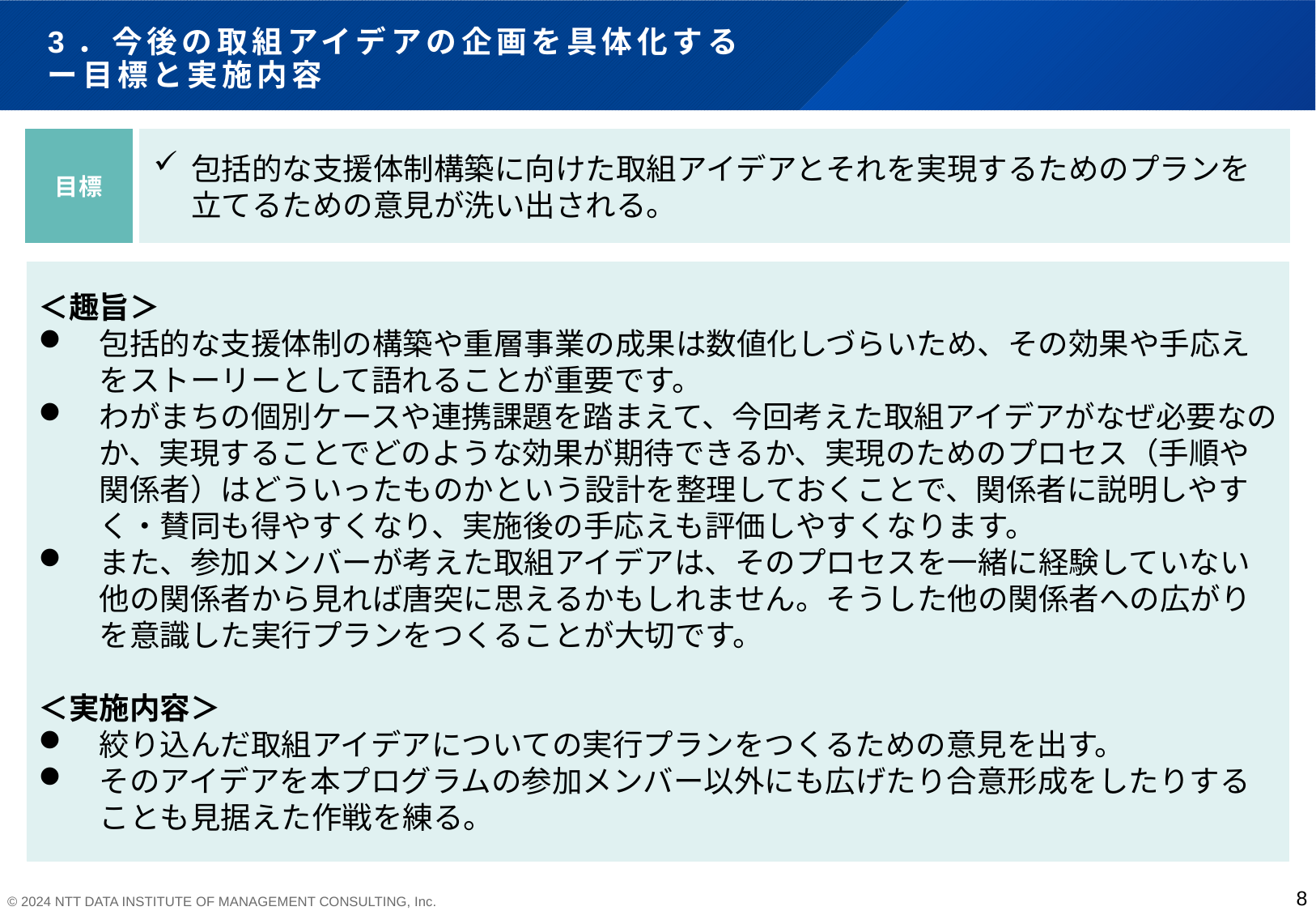

# 3．今後の取組アイデアの企画を具体化する ー目標と実施内容
目標
包括的な支援体制構築に向けた取組アイデアとそれを実現するためのプランを立てるための意見が洗い出される。
＜趣旨＞
包括的な支援体制の構築や重層事業の成果は数値化しづらいため、その効果や手応えをストーリーとして語れることが重要です。
わがまちの個別ケースや連携課題を踏まえて、今回考えた取組アイデアがなぜ必要なのか、実現することでどのような効果が期待できるか、実現のためのプロセス（手順や関係者）はどういったものかという設計を整理しておくことで、関係者に説明しやすく・賛同も得やすくなり、実施後の手応えも評価しやすくなります。
また、参加メンバーが考えた取組アイデアは、そのプロセスを一緒に経験していない他の関係者から見れば唐突に思えるかもしれません。そうした他の関係者への広がりを意識した実行プランをつくることが大切です。

＜実施内容＞
絞り込んだ取組アイデアについての実行プランをつくるための意見を出す。
そのアイデアを本プログラムの参加メンバー以外にも広げたり合意形成をしたりすることも見据えた作戦を練る。
8